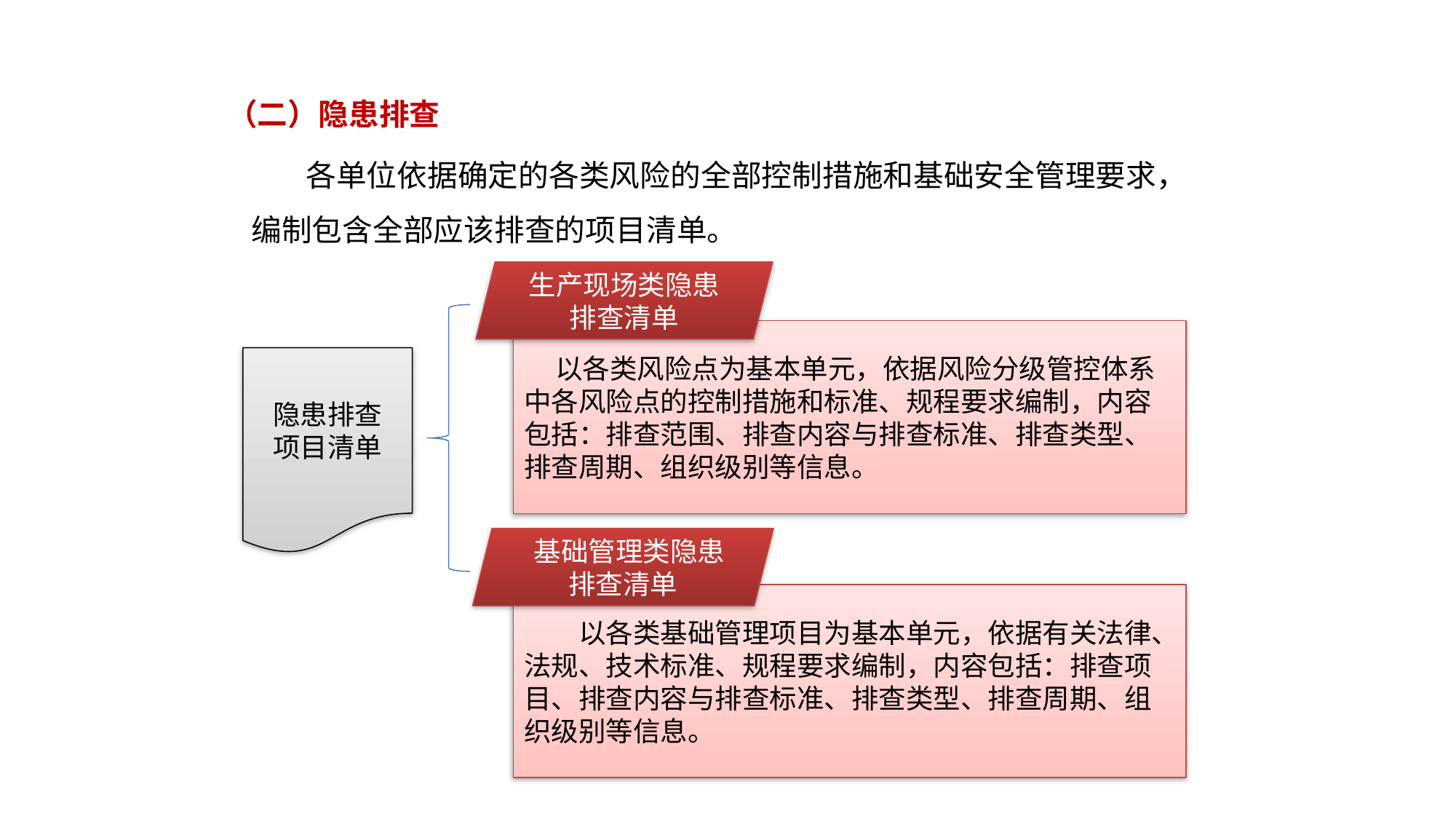

（二）隐患排查
各单位依据确定的各类风险的全部控制措施和基础安全管理要求，编制包含全部应该排查的项目清单。
生产现场类隐患排查清单

    以各类风险点为基本单元，依据风险分级管控体系中各风险点的控制措施和标准、规程要求编制，内容包括：排查范围、排查内容与排查标准、排查类型、排查周期、组织级别等信息。
隐患排查
项目清单
 基础管理类隐患排查清单
以各类基础管理项目为基本单元，依据有关法律、法规、技术标准、规程要求编制，内容包括：排查项目、排查内容与排查标准、排查类型、排查周期、组织级别等信息。